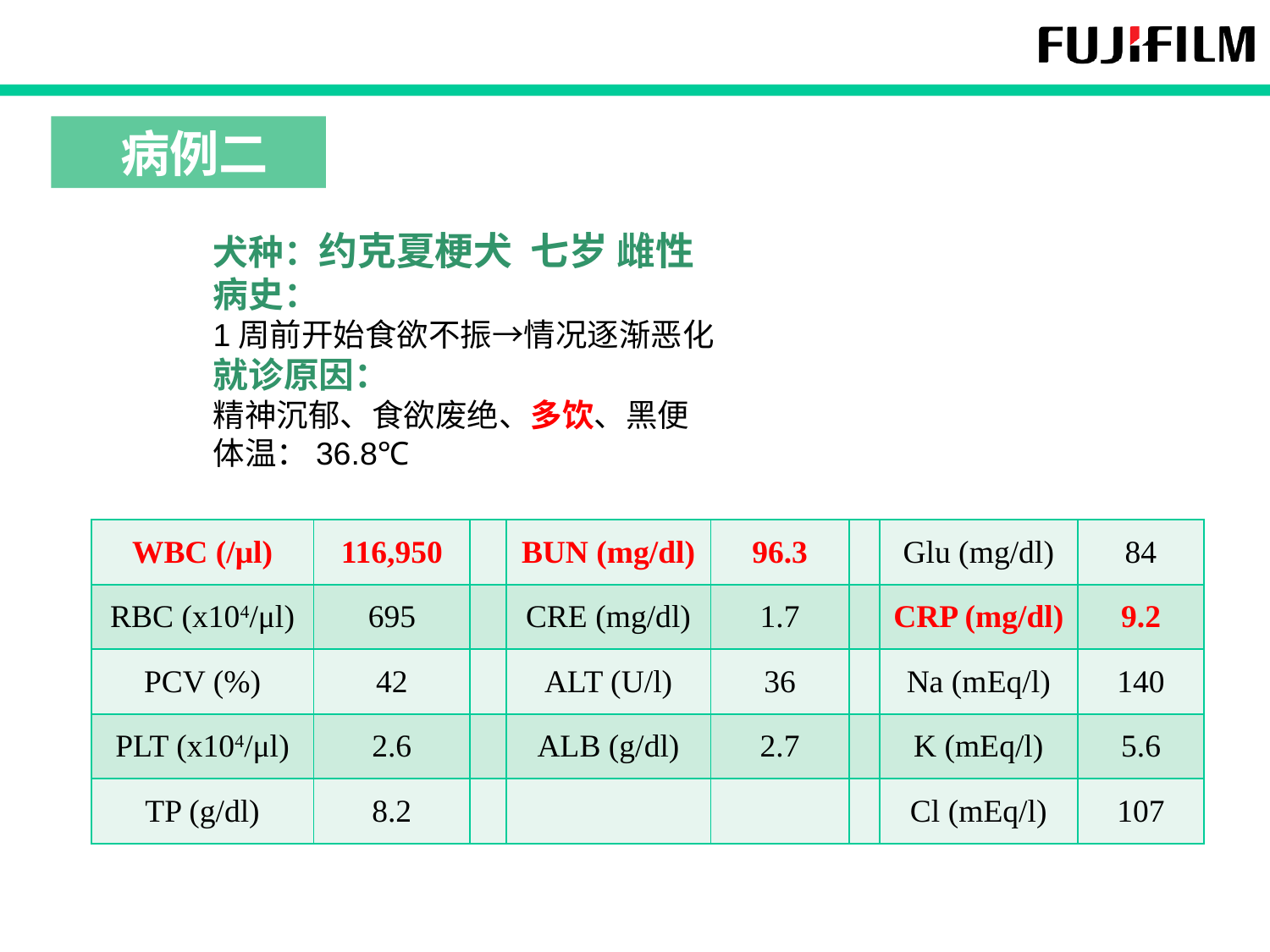

病例二
犬种：约克夏梗犬  七岁 雌性
病史：
1周前开始食欲不振→情况逐渐恶化
就诊原因：
精神沉郁、食欲废绝、多饮、黑便
体温：36.8℃
| WBC (/μl) | 116,950 |  | BUN (mg/dl) | 96.3 |  | Glu (mg/dl) | 84 |
| --- | --- | --- | --- | --- | --- | --- | --- |
| RBC (x104/μl) | 695 |  | CRE (mg/dl) | 1.7 |  | CRP (mg/dl) | 9.2 |
| PCV (%) | 42 |  | ALT (U/l) | 36 |  | Na (mEq/l) | 140 |
| PLT (x104/μl) | 2.6 |  | ALB (g/dl) | 2.7 |  | K (mEq/l) | 5.6 |
| TP (g/dl) | 8.2 |  |  |  |  | Cl (mEq/l) | 107 |